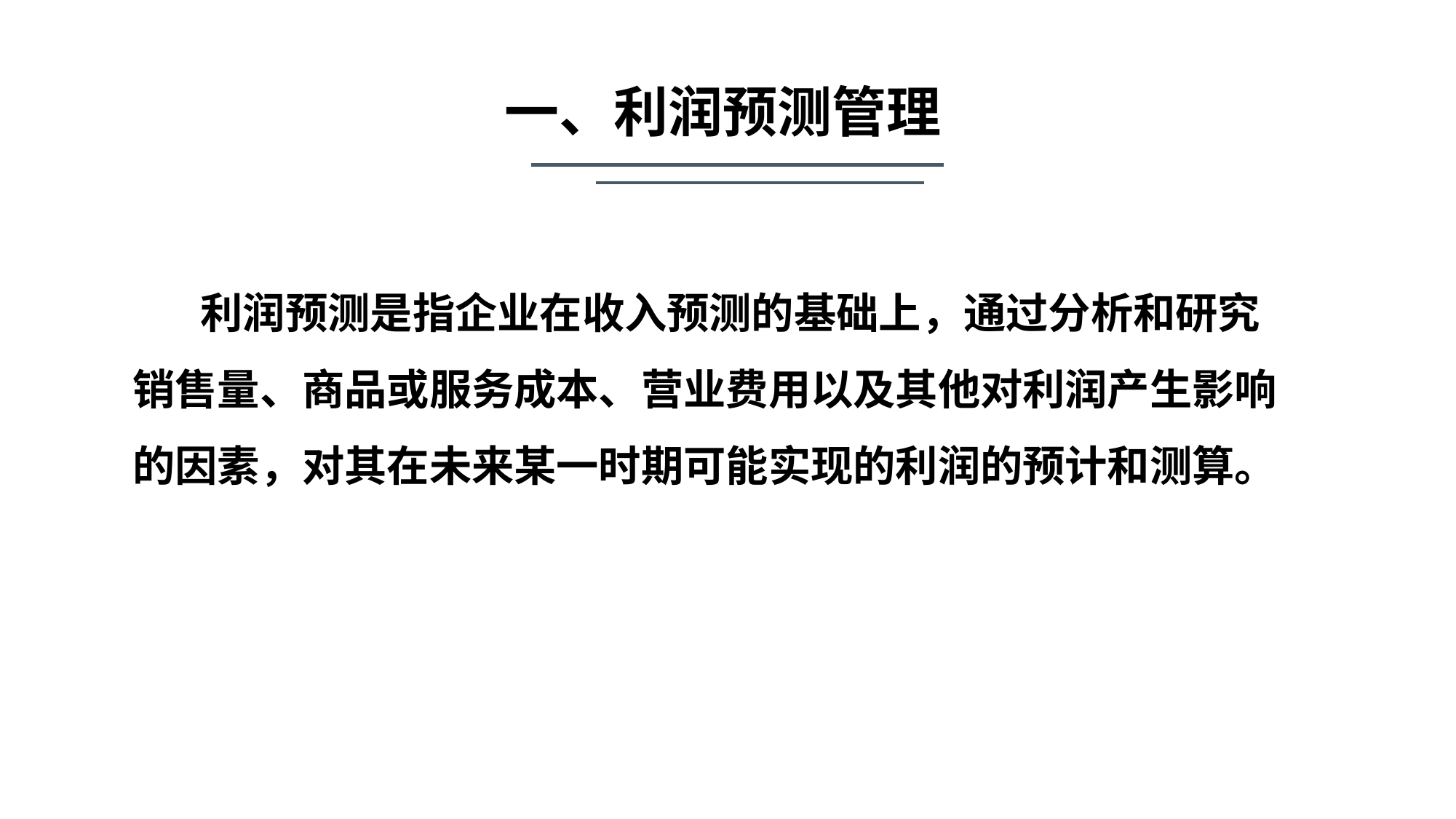

一、利润预测管理

# 利润预测是指企业在收入预测的基础上，通过分析和研究销售量、商品或服务成本、营业费用以及其他对利润产生影响的因素，对其在未来某一时期可能实现的利润的预计和测算。
4